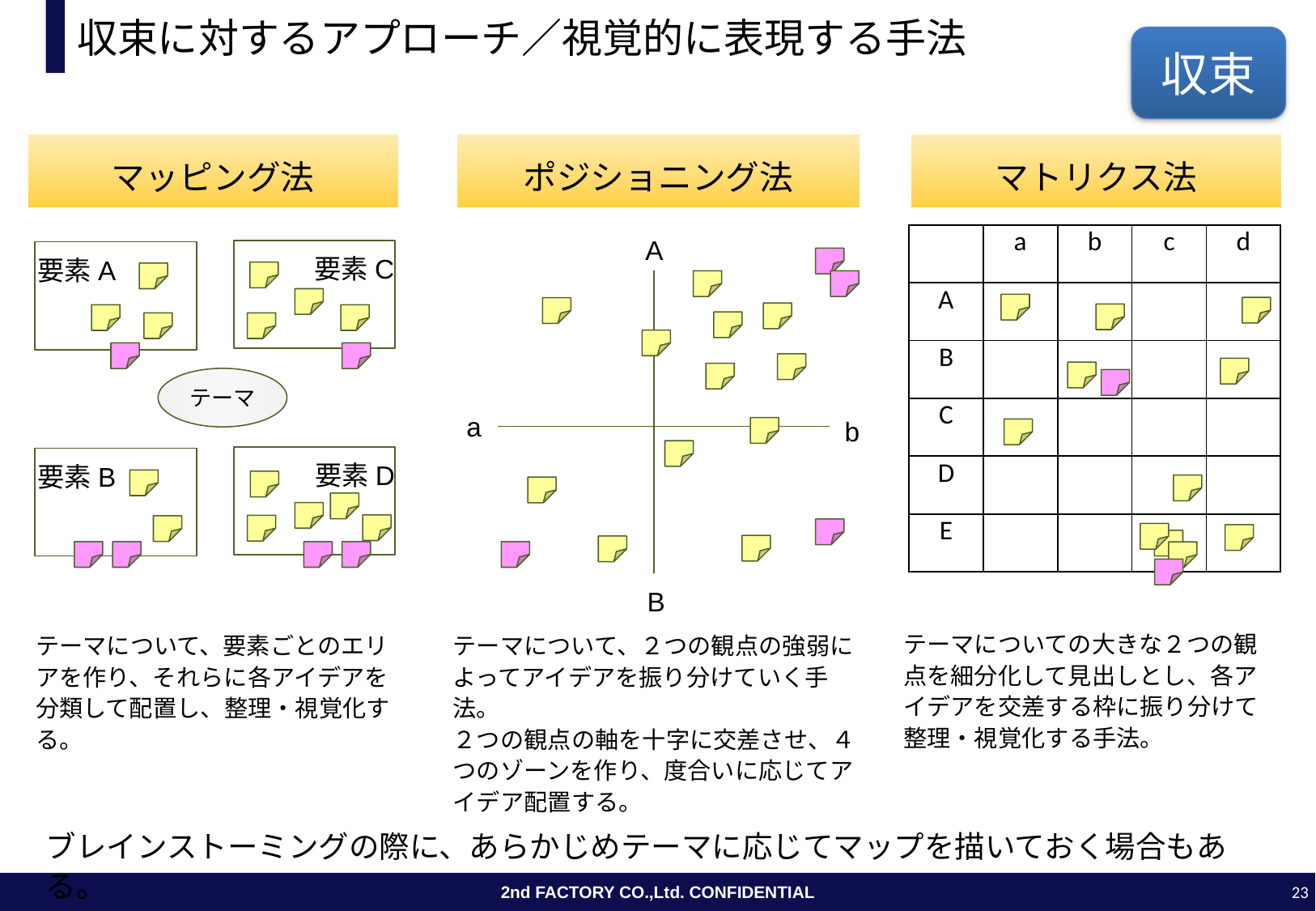

# 収束に対するアプローチ／視覚的に表現する手法
収束
マッピング法
ポジショニング法
マトリクス法
A

a
b

B
|  | a | b | c | d |
| --- | --- | --- | --- | --- |
| A |  |  |  |  |
| B |  |  |  |  |
| C |  |  |  |  |
| D |  |  |  |  |
| E |  |  |  |  |

要素C
要素A

テーマ

要素D
要素B

テーマについての大きな２つの観点を細分化して見出しとし、各アイデアを交差する枠に振り分けて整理・視覚化する手法。
テーマについて、要素ごとのエリアを作り、それらに各アイデアを分類して配置し、整理・視覚化する。
テーマについて、２つの観点の強弱によってアイデアを振り分けていく手法。
２つの観点の軸を十字に交差させ、４つのゾーンを作り、度合いに応じてアイデア配置する。
ブレインストーミングの際に、あらかじめテーマに応じてマップを描いておく場合もある。